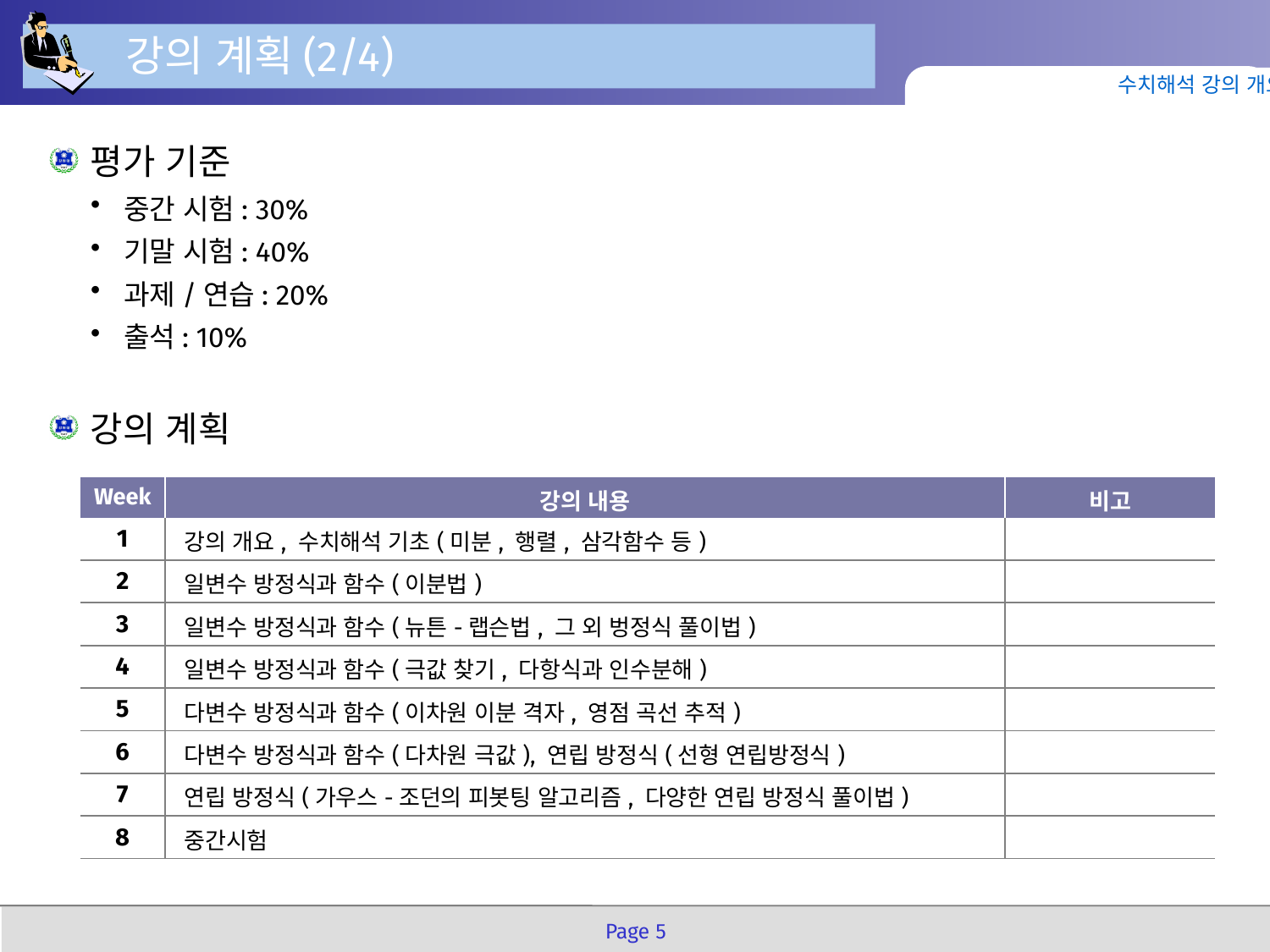

강의 계획(2/4)
수치해석 강의 개요
평가 기준
중간 시험: 30%
기말 시험: 40%
과제/연습: 20%
출석: 10%

강의 계획

| Week | 강의 내용 | 비고 |
| --- | --- | --- |
| 1 | 강의 개요, 수치해석 기초(미분, 행렬, 삼각함수 등) |  |
| 2 | 일변수 방정식과 함수(이분법) |  |
| 3 | 일변수 방정식과 함수(뉴튼-랩슨법, 그 외 벙정식 풀이법) |  |
| 4 | 일변수 방정식과 함수(극값 찾기, 다항식과 인수분해) |  |
| 5 | 다변수 방정식과 함수(이차원 이분 격자, 영점 곡선 추적) |  |
| 6 | 다변수 방정식과 함수(다차원 극값), 연립 방정식(선형 연립방정식) |  |
| 7 | 연립 방정식(가우스-조던의 피봇팅 알고리즘, 다양한 연립 방정식 풀이법) |  |
| 8 | 중간시험 |  |
Page 5